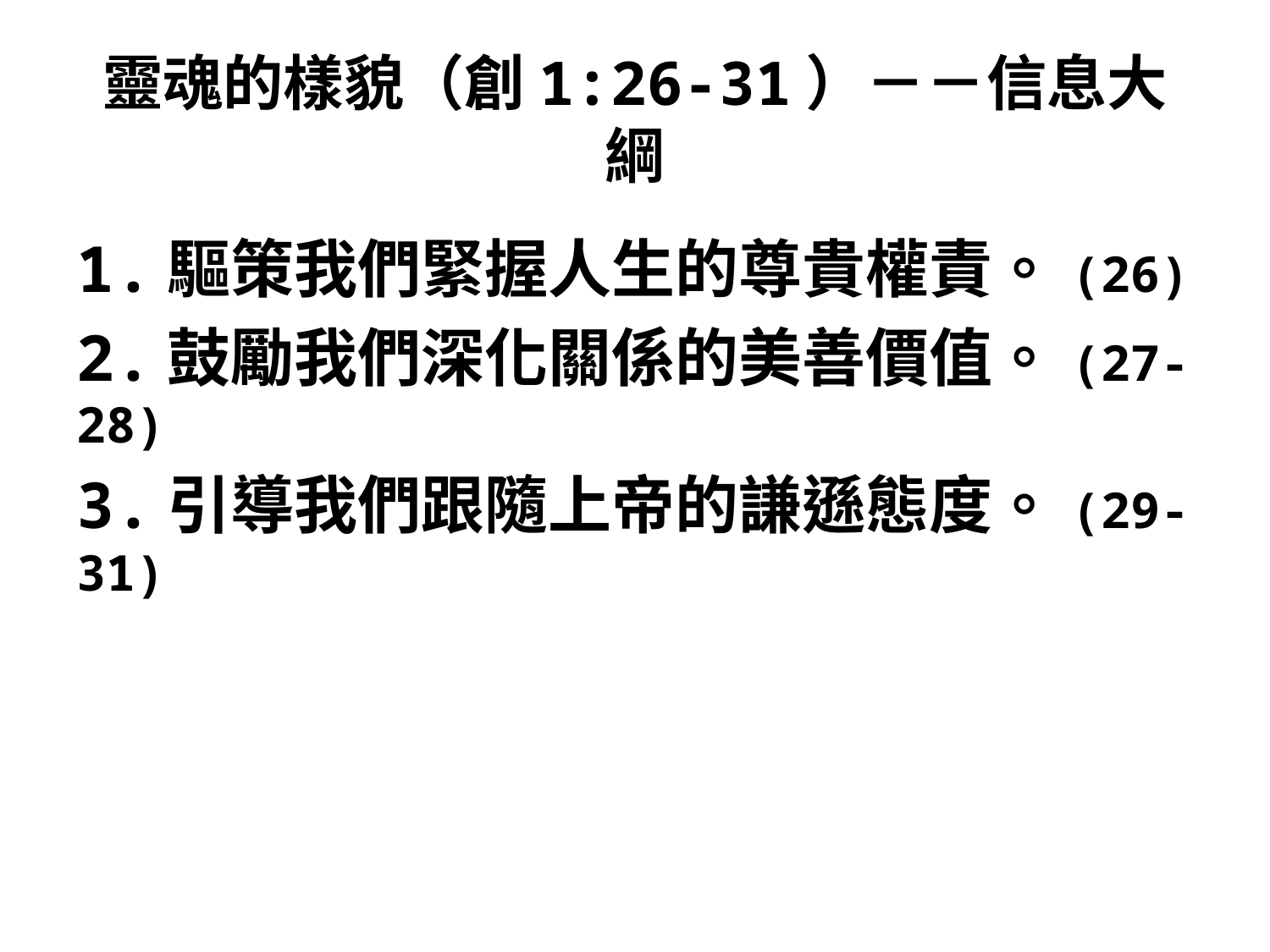

# 靈魂的樣貌（創1:26-31）－－信息大綱
1.驅策我們緊握人生的尊貴權責。(26)
2.鼓勵我們深化關係的美善價值。(27-28)
3.引導我們跟隨上帝的謙遜態度。(29-31)